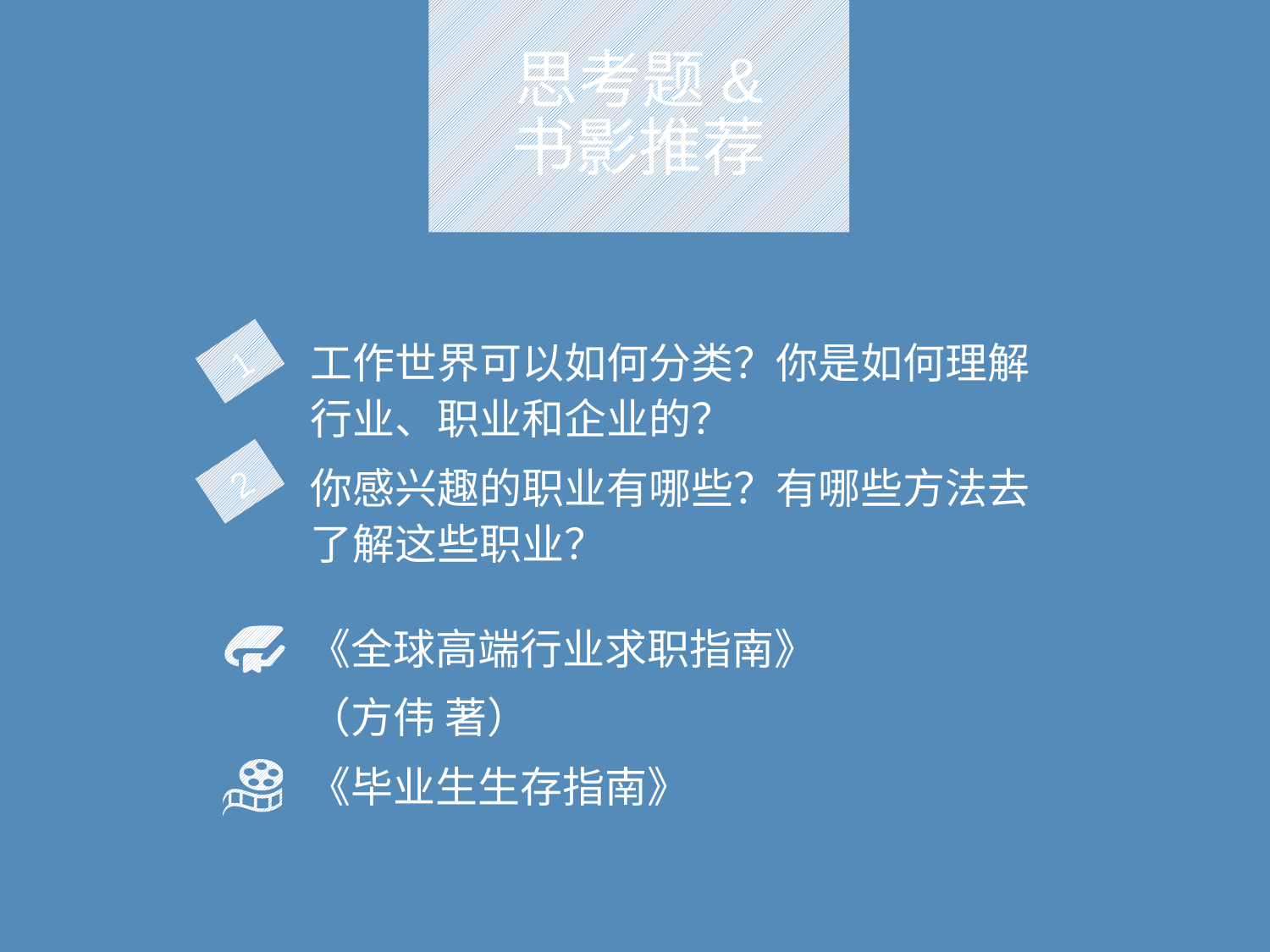

# 思考题& 书影推荐
工作世界可以如何分类？你是如何理解行业、职业和企业的？
你感兴趣的职业有哪些？有哪些方法去了解这些职业？
1
2
《全球高端行业求职指南》
（方伟 著）
《毕业生生存指南》